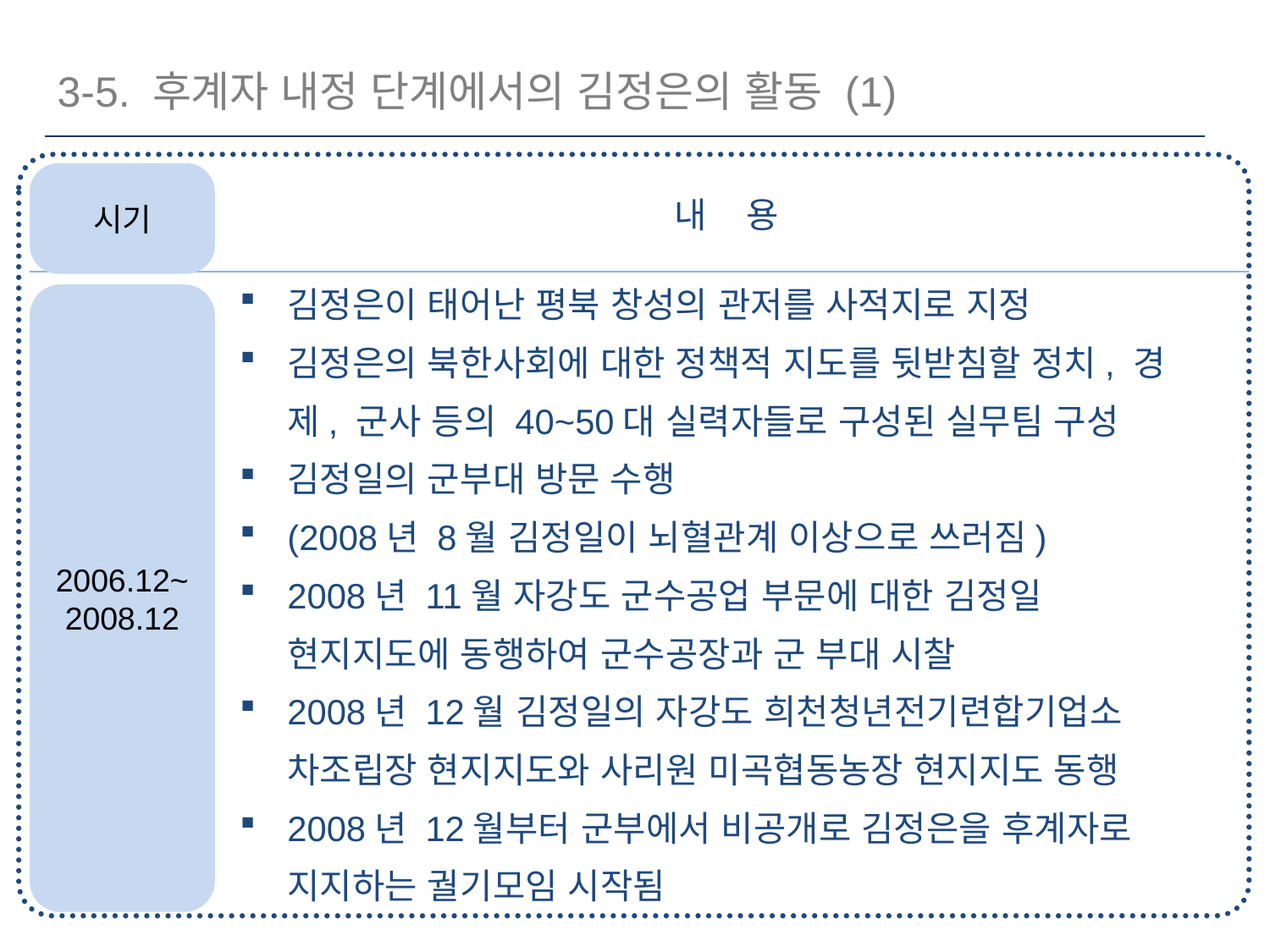

3-5. 후계자 내정 단계에서의 김정은의 활동 (1)
내    용

시기
2006.12~2008.12
김정은이 태어난 평북 창성의 관저를 사적지로 지정
김정은의 북한사회에 대한 정책적 지도를 뒷받침할 정치, 경제, 군사 등의 40~50대 실력자들로 구성된 실무팀 구성
김정일의 군부대 방문 수행
(2008년 8월 김정일이 뇌혈관계 이상으로 쓰러짐)
2008년 11월 자강도 군수공업 부문에 대한 김정일 현지지도에 동행하여 군수공장과 군 부대 시찰
2008년 12월 김정일의 자강도 희천청년전기련합기업소 차조립장 현지지도와 사리원 미곡협동농장 현지지도 동행
2008년 12월부터 군부에서 비공개로 김정은을 후계자로 지지하는 궐기모임 시작됨